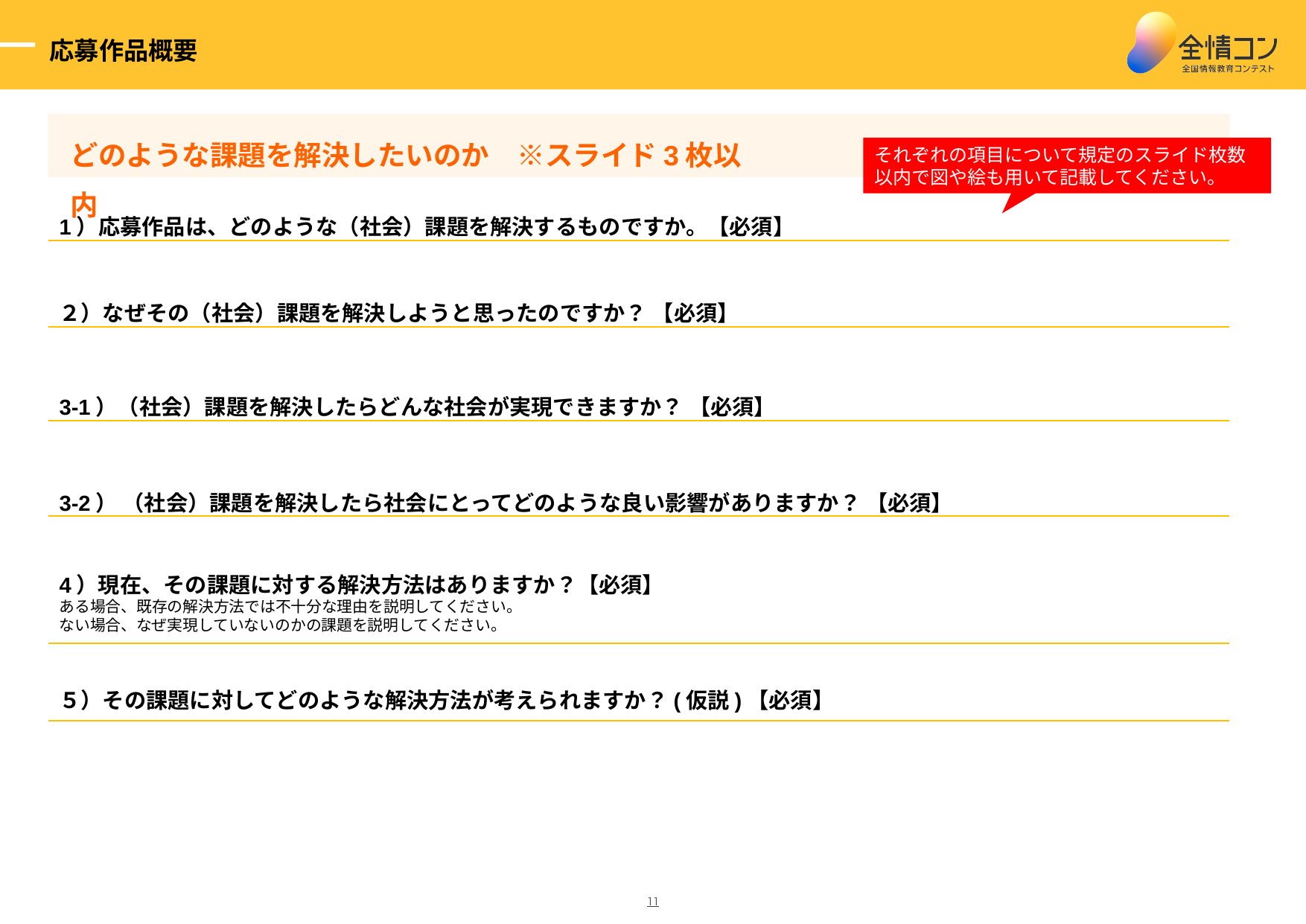

応募作品概要

どのような課題を解決したいのか　※スライド3枚以内
それぞれの項目について規定のスライド枚数以内で図や絵も用いて記載してください。

1）応募作品は、どのような（社会）課題を解決するものですか。【必須】
２）なぜその（社会）課題を解決しようと思ったのですか？ 【必須】
3-1）（社会）課題を解決したらどんな社会が実現できますか？ 【必須】
3-2） （社会）課題を解決したら社会にとってどのような良い影響がありますか？ 【必須】
4）現在、その課題に対する解決方法はありますか？【必須】
ある場合、既存の解決方法では不十分な理由を説明してください。
ない場合、なぜ実現していないのかの課題を説明してください。
５）その課題に対してどのような解決方法が考えられますか？(仮説)【必須】
11